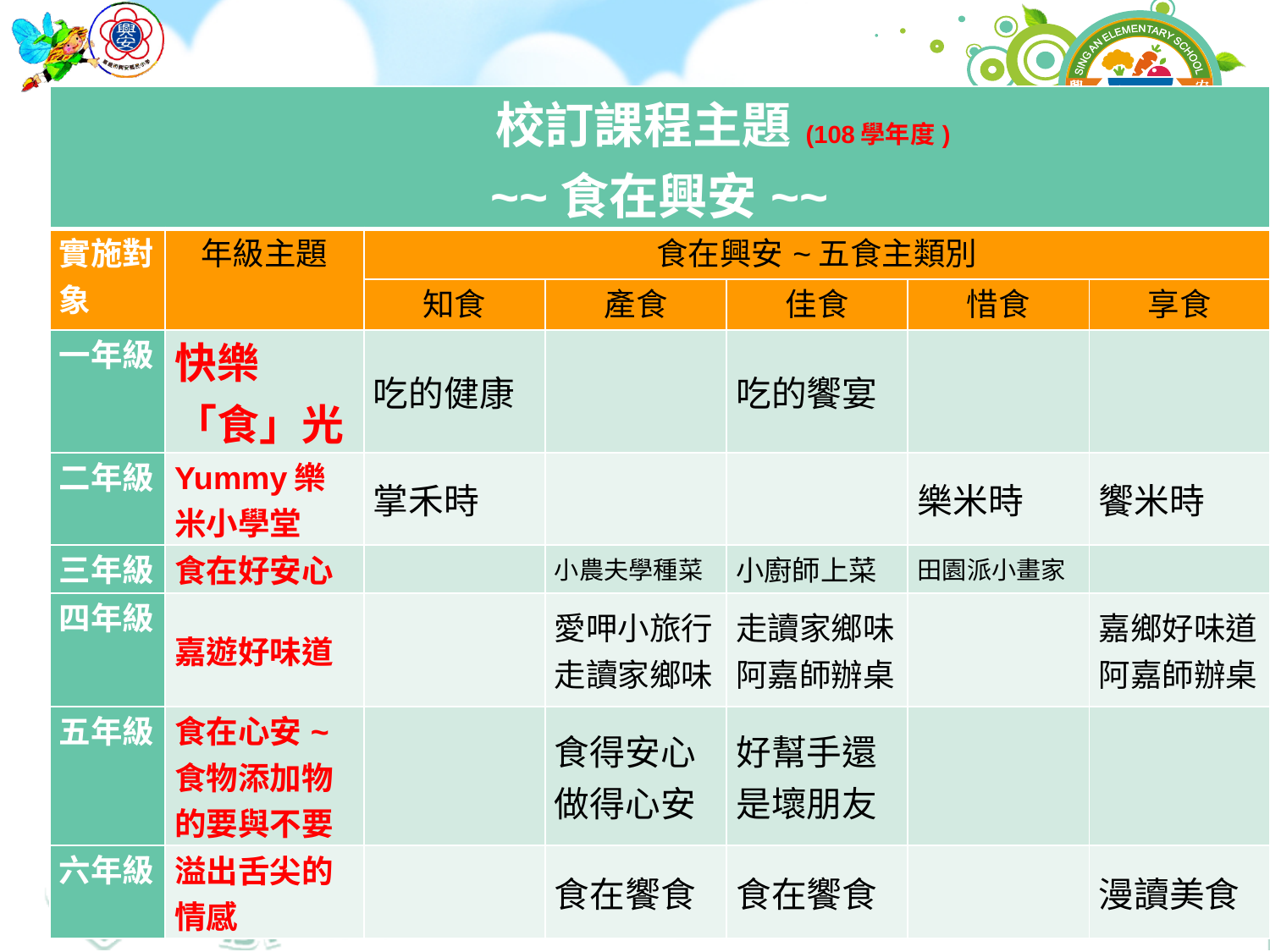

| 校訂課程主題(108學年度) ~~食在興安~~ |  |  |  |  |  |  |
| --- | --- | --- | --- | --- | --- | --- |
| 實施對象 | 年級主題 | 食在興安~五食主類別 |  |  |  |  |
|  |  | 知食 | 產食 | 佳食 | 惜食 | 享食 |
| 一年級 | 快樂 「食」光 | 吃的健康 |  | 吃的饗宴 |  |  |
| 二年級 | Yummy樂米小學堂 | 掌禾時 |  |  | 樂米時 | 饗米時 |
| 三年級 | 食在好安心 |  | 小農夫學種菜 | 小廚師上菜 | 田園派小畫家 |  |
| 四年級 | 嘉遊好味道 |  | 愛呷小旅行 走讀家鄉味 | 走讀家鄉味 阿嘉師辦桌 |  | 嘉鄉好味道 阿嘉師辦桌 |
| 五年級 | 食在心安~食物添加物的要與不要 |  | 食得安心做得心安 | 好幫手還是壞朋友 |  |  |
| 六年級 | 溢出舌尖的情感 |  | 食在饗食 | 食在饗食 |  | 漫讀美食 |